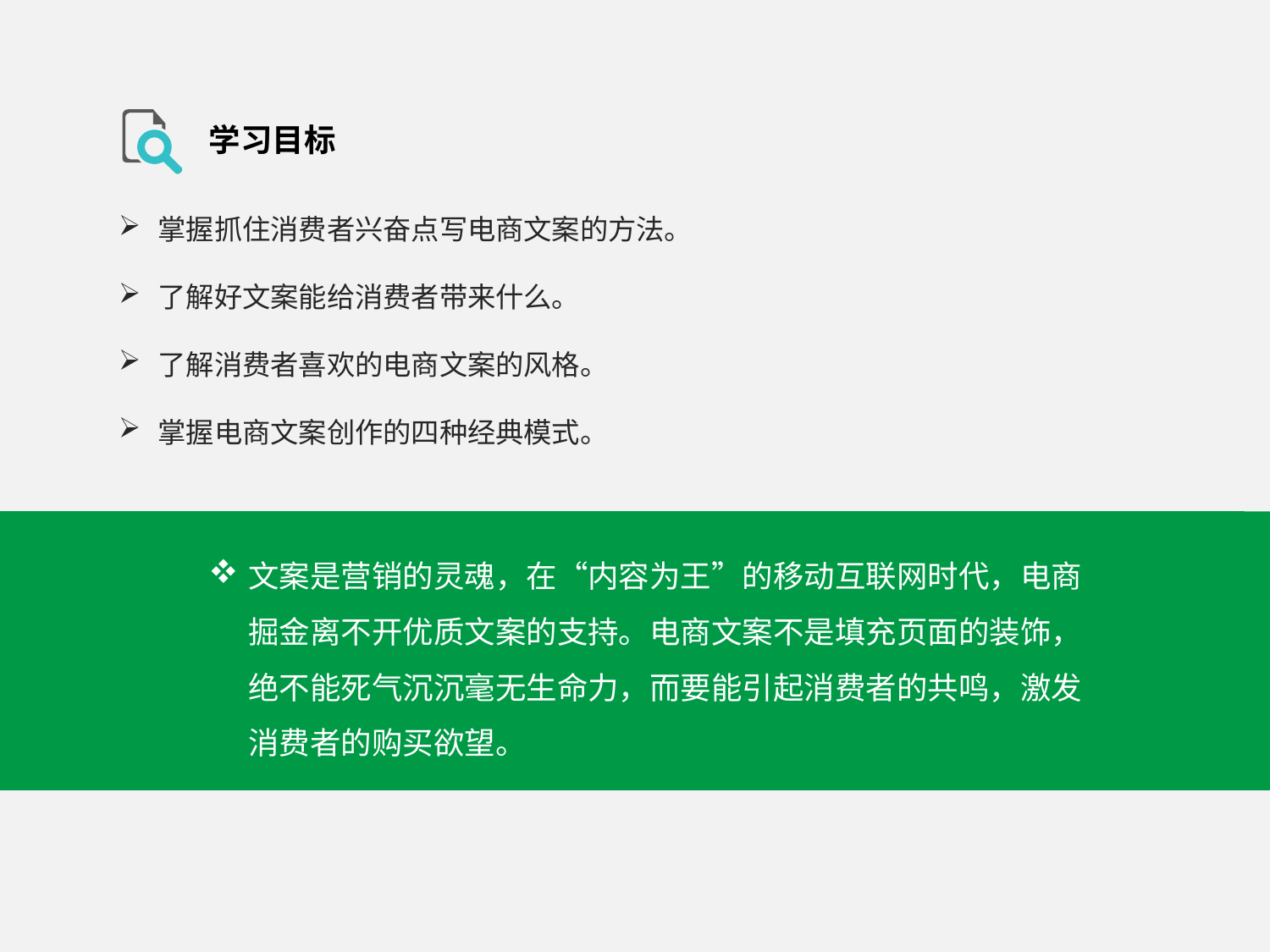

学习目标
掌握抓住消费者兴奋点写电商文案的方法。
了解好文案能给消费者带来什么。
了解消费者喜欢的电商文案的风格。
掌握电商文案创作的四种经典模式。

文案是营销的灵魂，在“内容为王”的移动互联网时代，电商掘金离不开优质文案的支持。电商文案不是填充页面的装饰，绝不能死气沉沉毫无生命力，而要能引起消费者的共鸣，激发消费者的购买欲望。